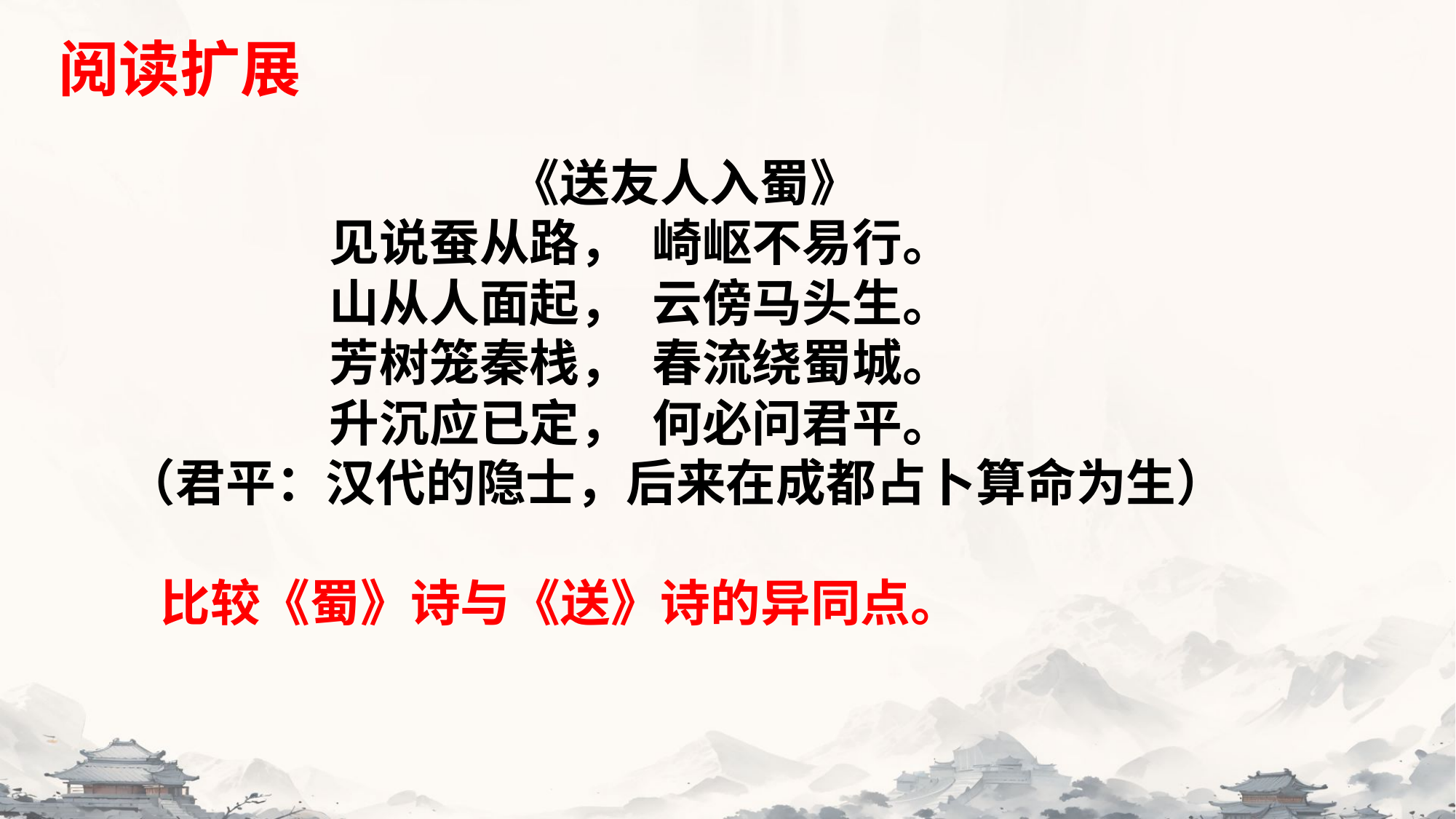

阅读扩展
                                 《送友人入蜀》
                 见说蚕从路，  崎岖不易行。
                 山从人面起，  云傍马头生。
                 芳树笼秦栈，  春流绕蜀城。
                 升沉应已定，  何必问君平。
（君平：汉代的隐士，后来在成都占卜算命为生）

  比较《蜀》诗与《送》诗的异同点。